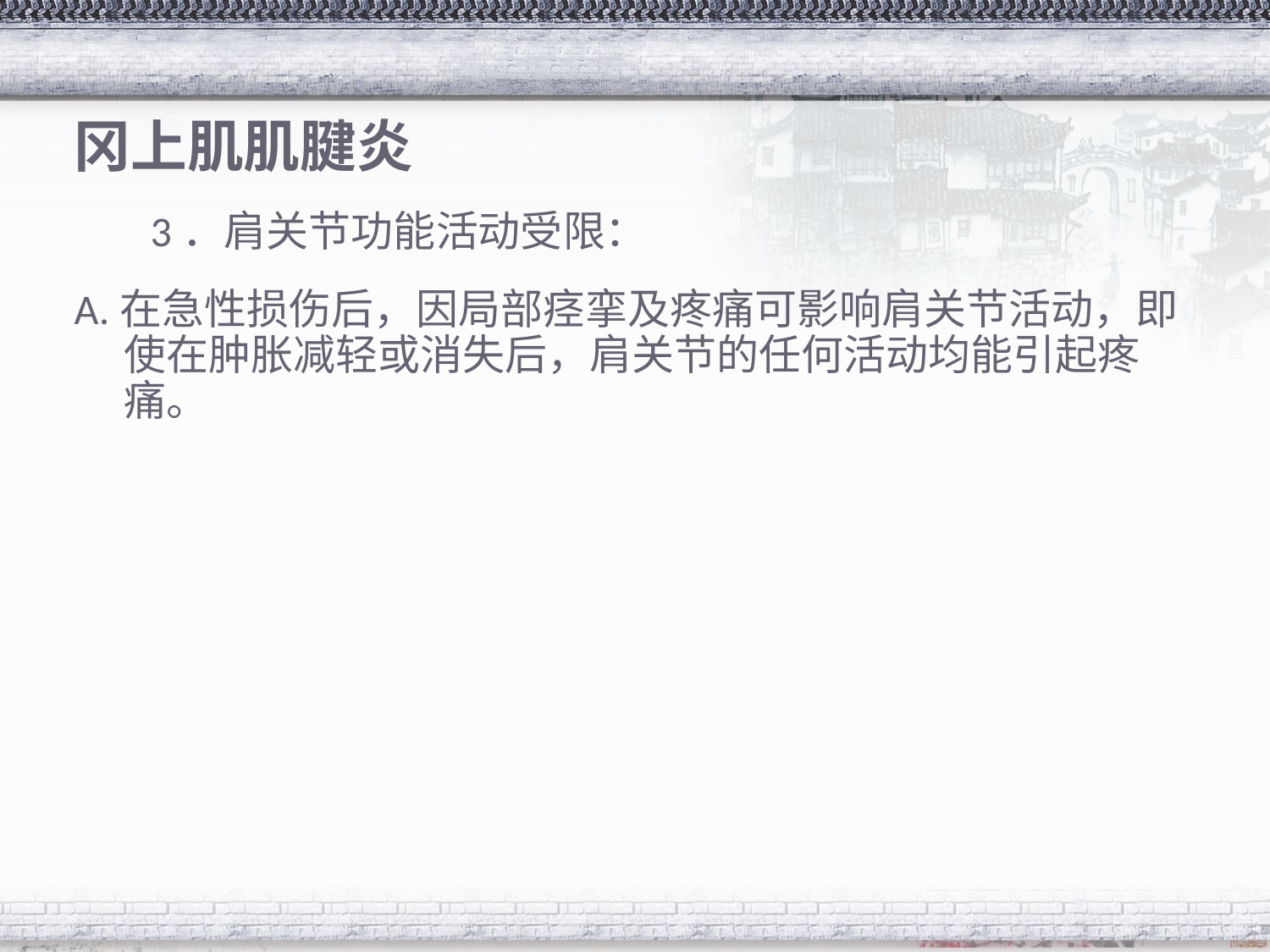

# 冈上肌肌腱炎
        3．肩关节功能活动受限：
A.在急性损伤后，因局部痉挛及疼痛可影响肩关节活动，即使在肿胀减轻或消失后，肩关节的任何活动均能引起疼痛。